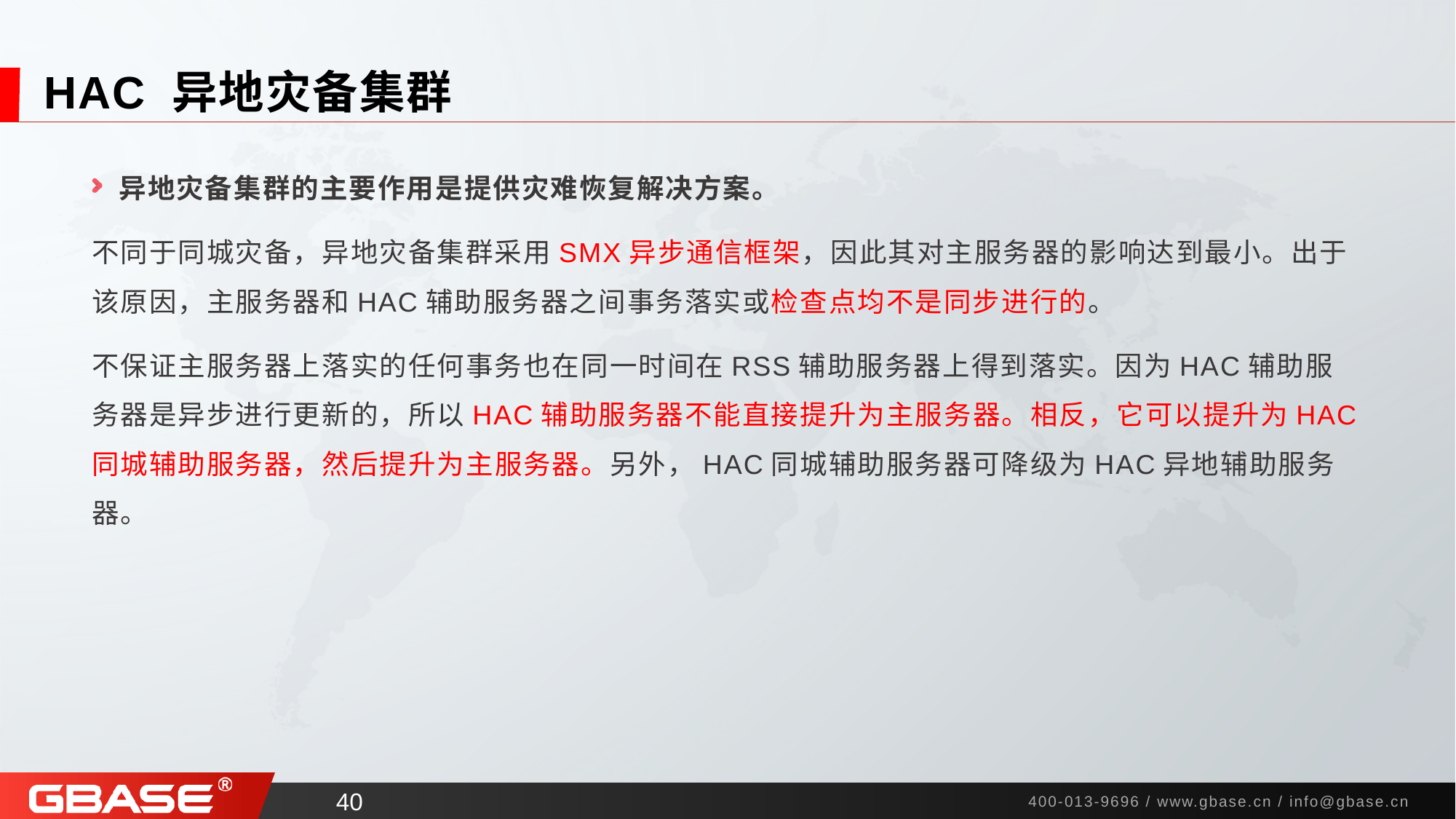

# HAC 异地灾备集群
异地灾备集群的主要作用是提供灾难恢复解决方案。
不同于同城灾备，异地灾备集群采用SMX异步通信框架，因此其对主服务器的影响达到最小。出于该原因，主服务器和HAC辅助服务器之间事务落实或检查点均不是同步进行的。
不保证主服务器上落实的任何事务也在同一时间在RSS辅助服务器上得到落实。因为HAC辅助服务器是异步进行更新的，所以HAC辅助服务器不能直接提升为主服务器。相反，它可以提升为HAC同城辅助服务器，然后提升为主服务器。另外，HAC同城辅助服务器可降级为HAC异地辅助服务器。